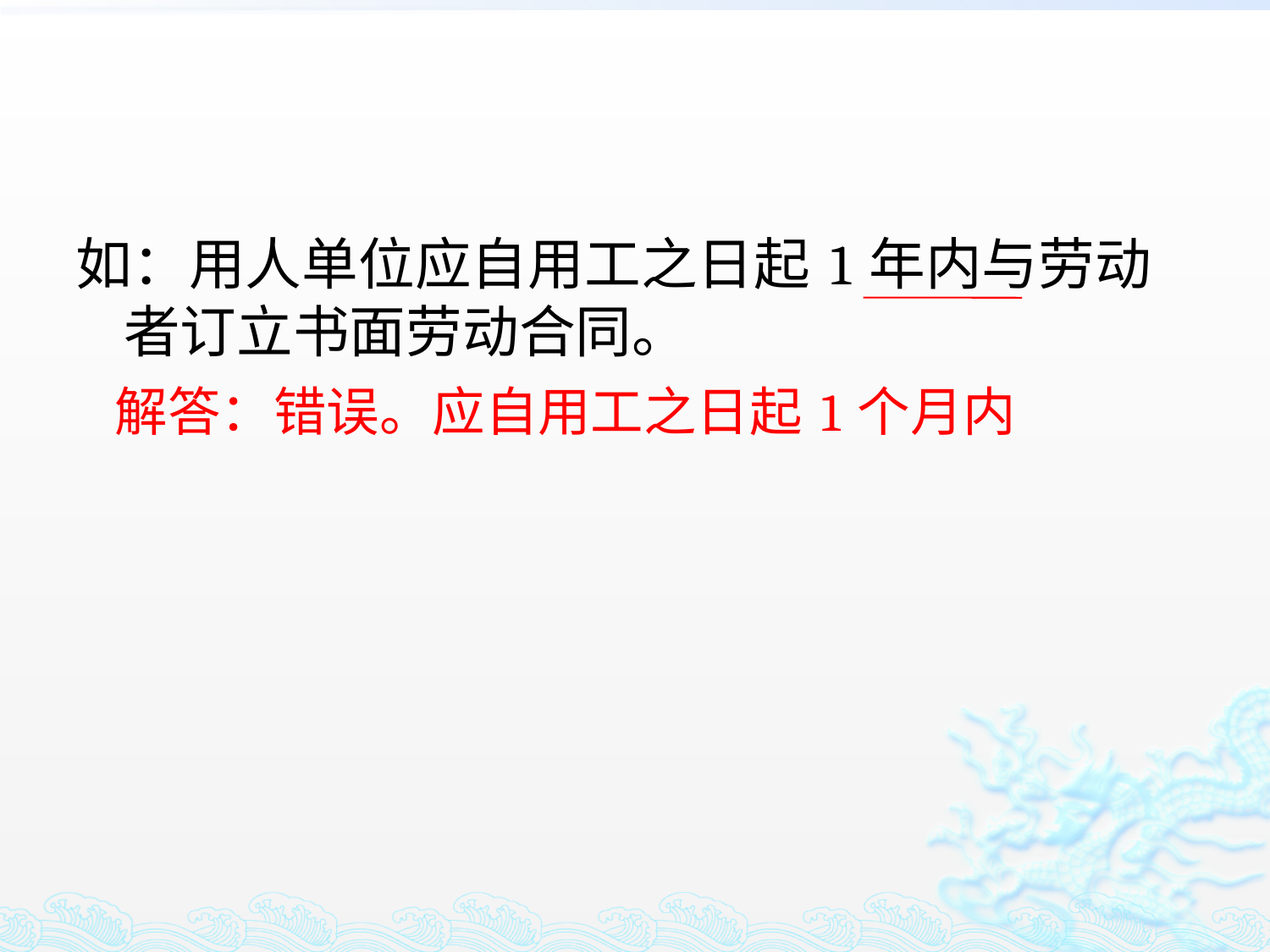

#
如：用人单位应自用工之日起1年内与劳动者订立书面劳动合同。
  解答：错误。应自用工之日起1个月内